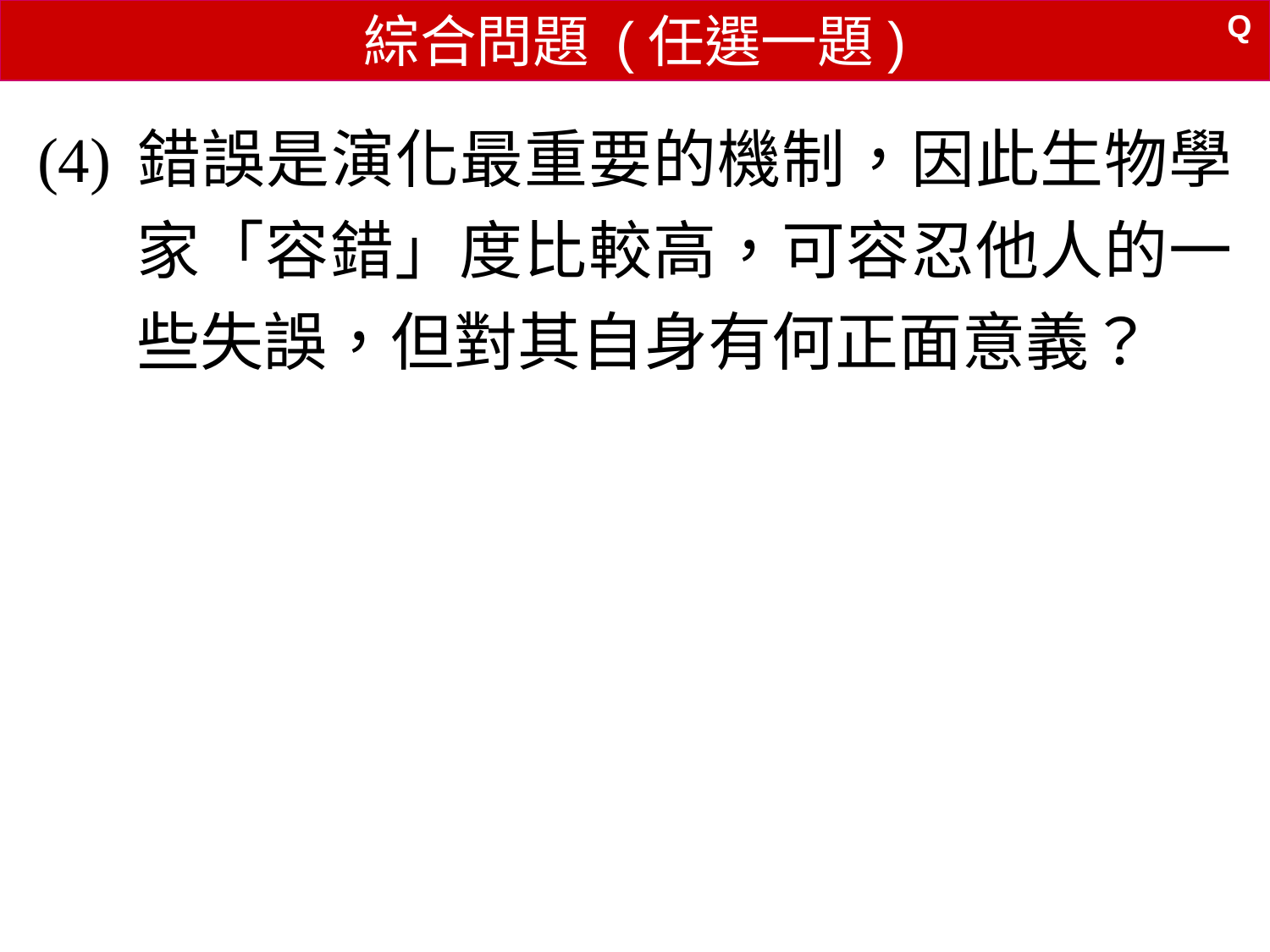

綜合問題 (任選一題)
Q
(4)	錯誤是演化最重要的機制，因此生物學家「容錯」度比較高，可容忍他人的一些失誤，但對其自身有何正面意義？